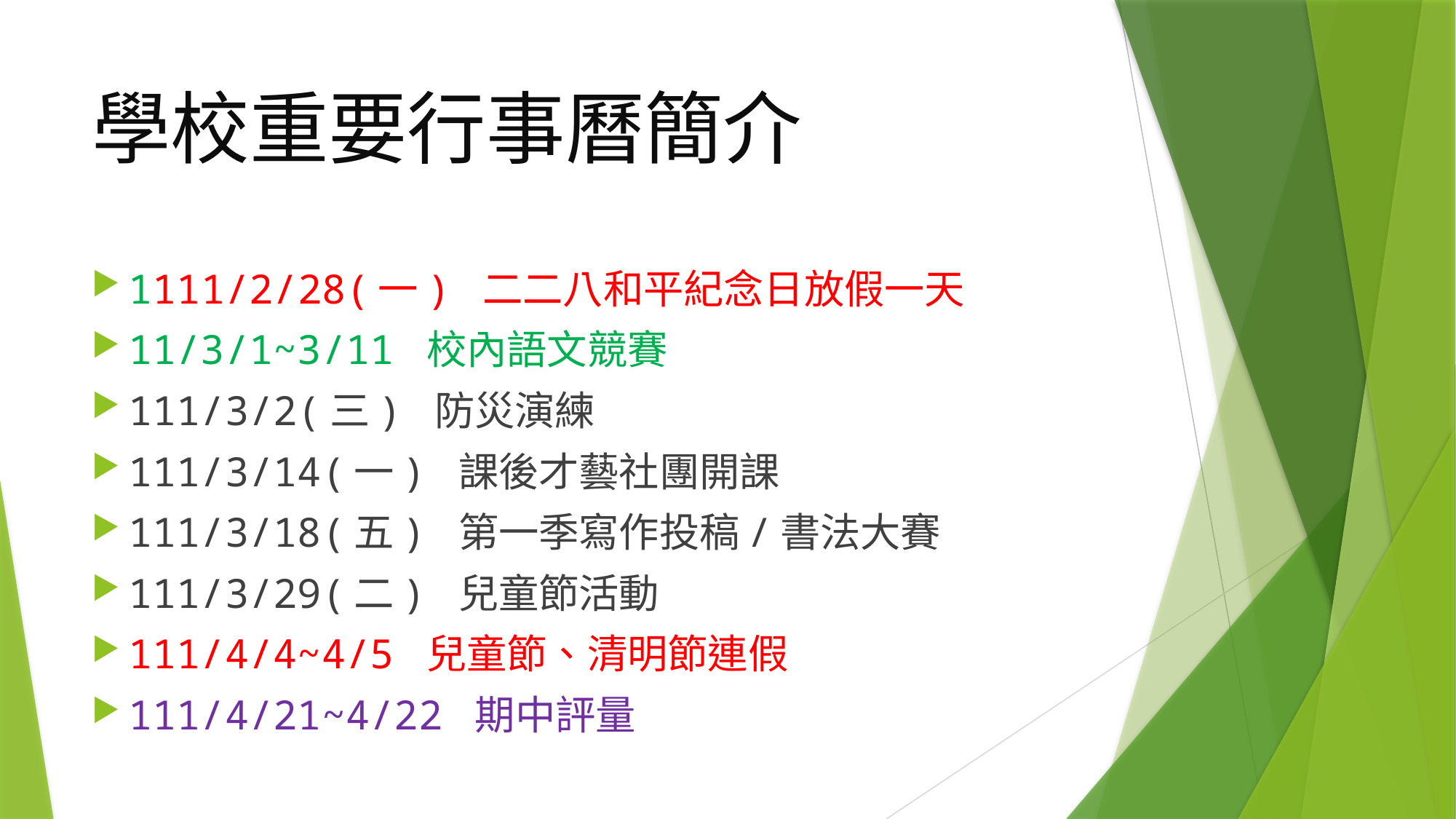

# 學校重要行事曆簡介
1111/2/28(一) 二二八和平紀念日放假一天
11/3/1~3/11 校內語文競賽
111/3/2(三) 防災演練
111/3/14(一) 課後才藝社團開課
111/3/18(五) 第一季寫作投稿/書法大賽
111/3/29(二) 兒童節活動
111/4/4~4/5 兒童節、清明節連假
111/4/21~4/22 期中評量